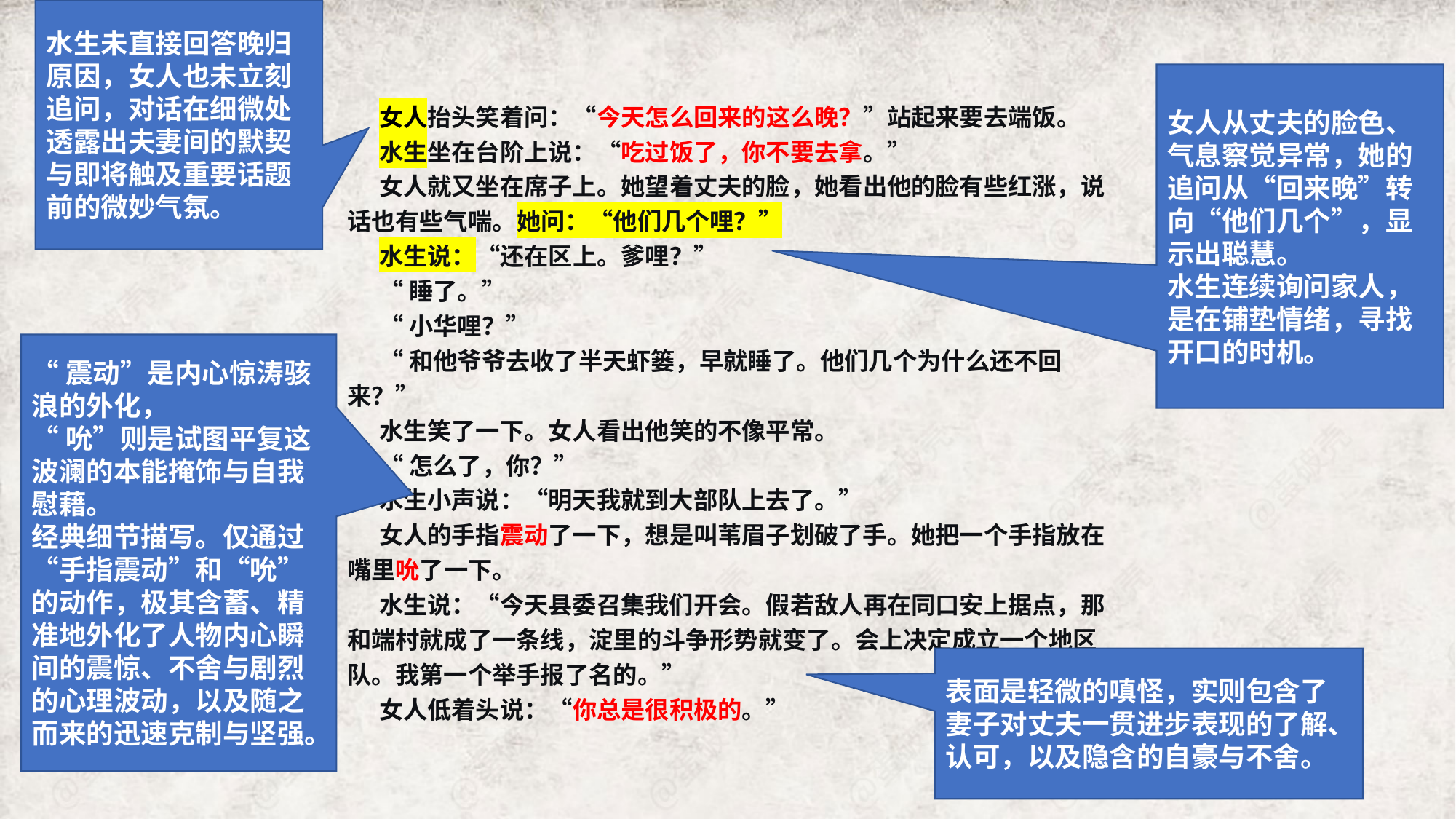

水生未直接回答晚归原因，女人也未立刻追问，对话在细微处透露出夫妻间的默契与即将触及重要话题前的微妙气氛。
女人从丈夫的脸色、气息察觉异常，她的追问从“回来晚”转向“他们几个”，显示出聪慧。
水生连续询问家人，是在铺垫情绪，寻找开口的时机。
女人抬头笑着问：“今天怎么回来的这么晚？”站起来要去端饭。
水生坐在台阶上说：“吃过饭了，你不要去拿。”
女人就又坐在席子上。她望着丈夫的脸，她看出他的脸有些红涨，说话也有些气喘。她问：“他们几个哩？”
水生说：“还在区上。爹哩？”
“睡了。”
“小华哩？”
“和他爷爷去收了半天虾篓，早就睡了。他们几个为什么还不回来？”
水生笑了一下。女人看出他笑的不像平常。
“怎么了，你？”
水生小声说：“明天我就到大部队上去了。”
女人的手指震动了一下，想是叫苇眉子划破了手。她把一个手指放在嘴里吮了一下。
水生说：“今天县委召集我们开会。假若敌人再在同口安上据点，那和端村就成了一条线，淀里的斗争形势就变了。会上决定成立一个地区队。我第一个举手报了名的。”
女人低着头说：“你总是很积极的。”
“震动”是内心惊涛骇浪的外化，
“吮”则是试图平复这波澜的本能掩饰与自我慰藉。
经典细节描写。仅通过“手指震动”和“吮”的动作，极其含蓄、精准地外化了人物内心瞬间的震惊、不舍与剧烈的心理波动，以及随之而来的迅速克制与坚强。
表面是轻微的嗔怪，实则包含了妻子对丈夫一贯进步表现的了解、认可，以及隐含的自豪与不舍。